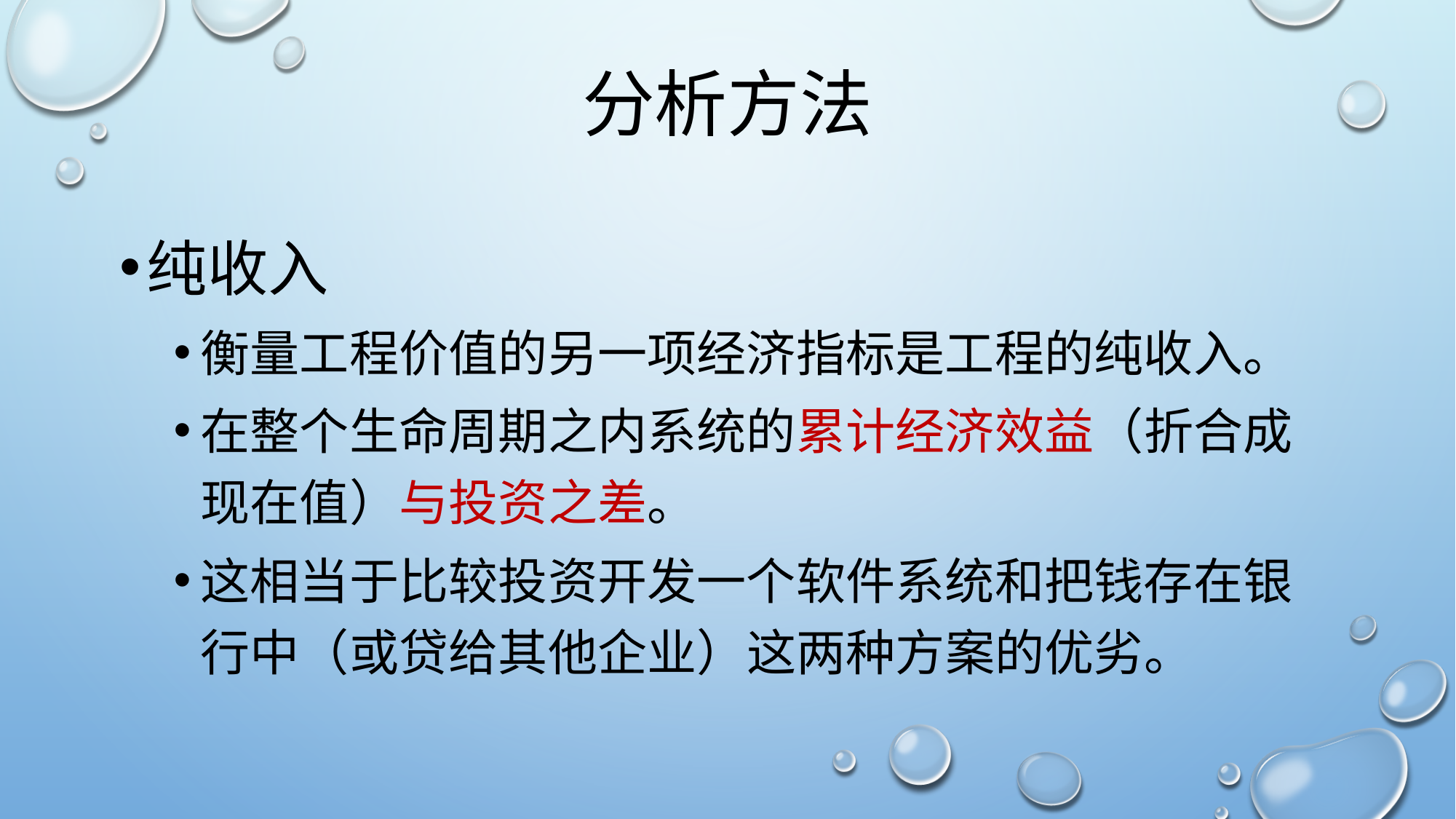

# 分析方法
纯收入
衡量工程价值的另一项经济指标是工程的纯收入。
在整个生命周期之内系统的累计经济效益（折合成现在值）与投资之差。
这相当于比较投资开发一个软件系统和把钱存在银行中（或贷给其他企业）这两种方案的优劣。